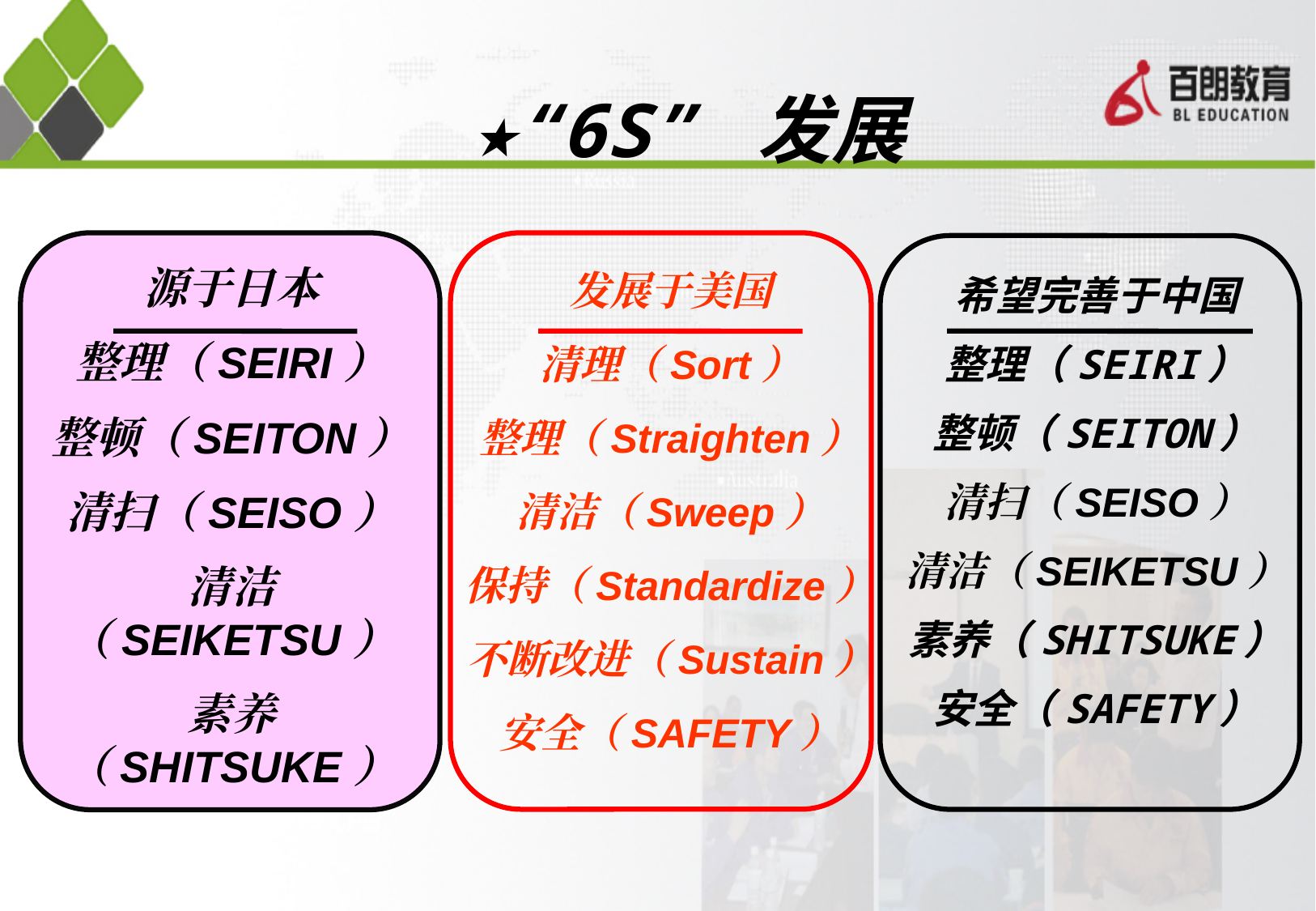

★“6S” 发展

源于日本
整理（SEIRI）
整顿（SEITON）
清扫（SEISO）
清洁（SEIKETSU）
素养（SHITSUKE）
发展于美国
清理（Sort）
整理（Straighten）
清洁（Sweep）
保持（Standardize）
不断改进（Sustain）
安全（SAFETY）
希望完善于中国
整理（SEIRI）
整顿（SEITON）
清扫（SEISO）
清洁（SEIKETSU）
素养（SHITSUKE）
安全（SAFETY）